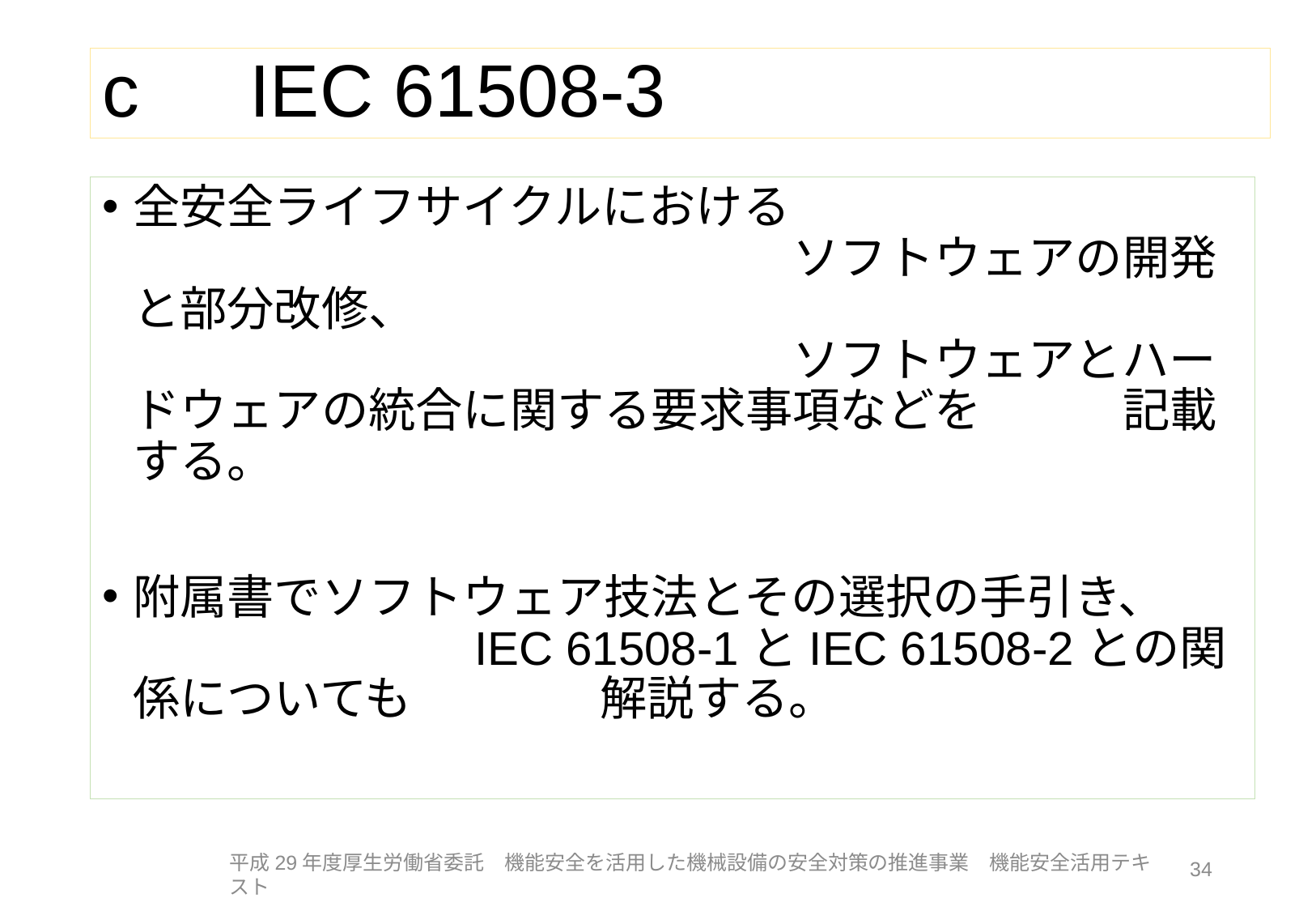

# c　IEC 61508-3
全安全ライフサイクルにおける　　　　　　　　　　　　　　　　　　　　　　　ソフトウェアの開発と部分改修、　　　　　　　　　　　　　　　　　　　　　　　　　　　　　　　ソフトウェアとハードウェアの統合に関する要求事項などを　　　記載する。

附属書でソフトウェア技法とその選択の手引き、　　　　　　　　IEC 61508-1とIEC 61508-2との関係についても　　　　解説する。
平成29年度厚生労働省委託　機能安全を活用した機械設備の安全対策の推進事業　機能安全活用テキスト
34